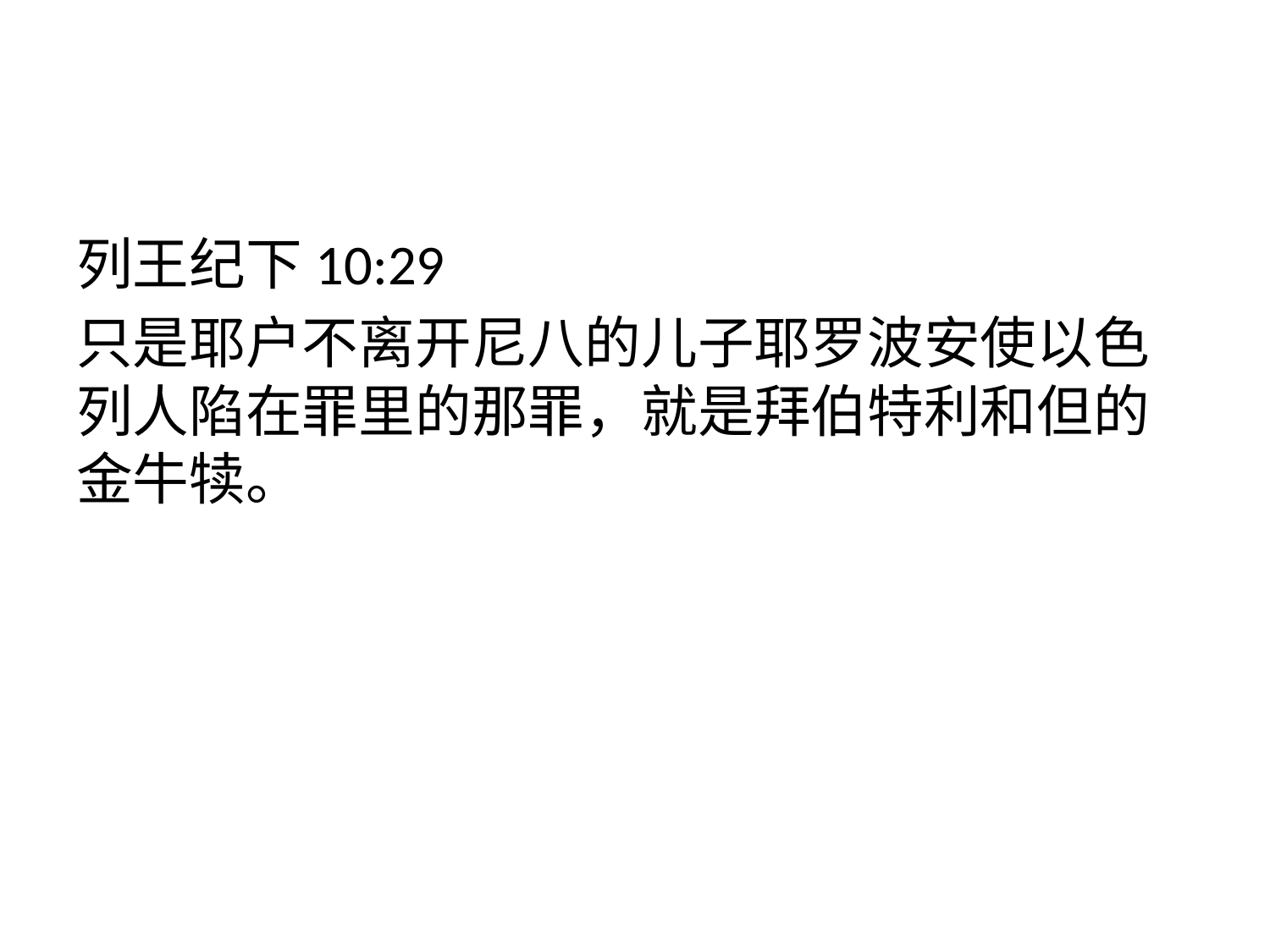

#
列王纪下10:29
只是耶户不离开尼八的儿子耶罗波安使以色列人陷在罪里的那罪，就是拜伯特利和但的金牛犊。